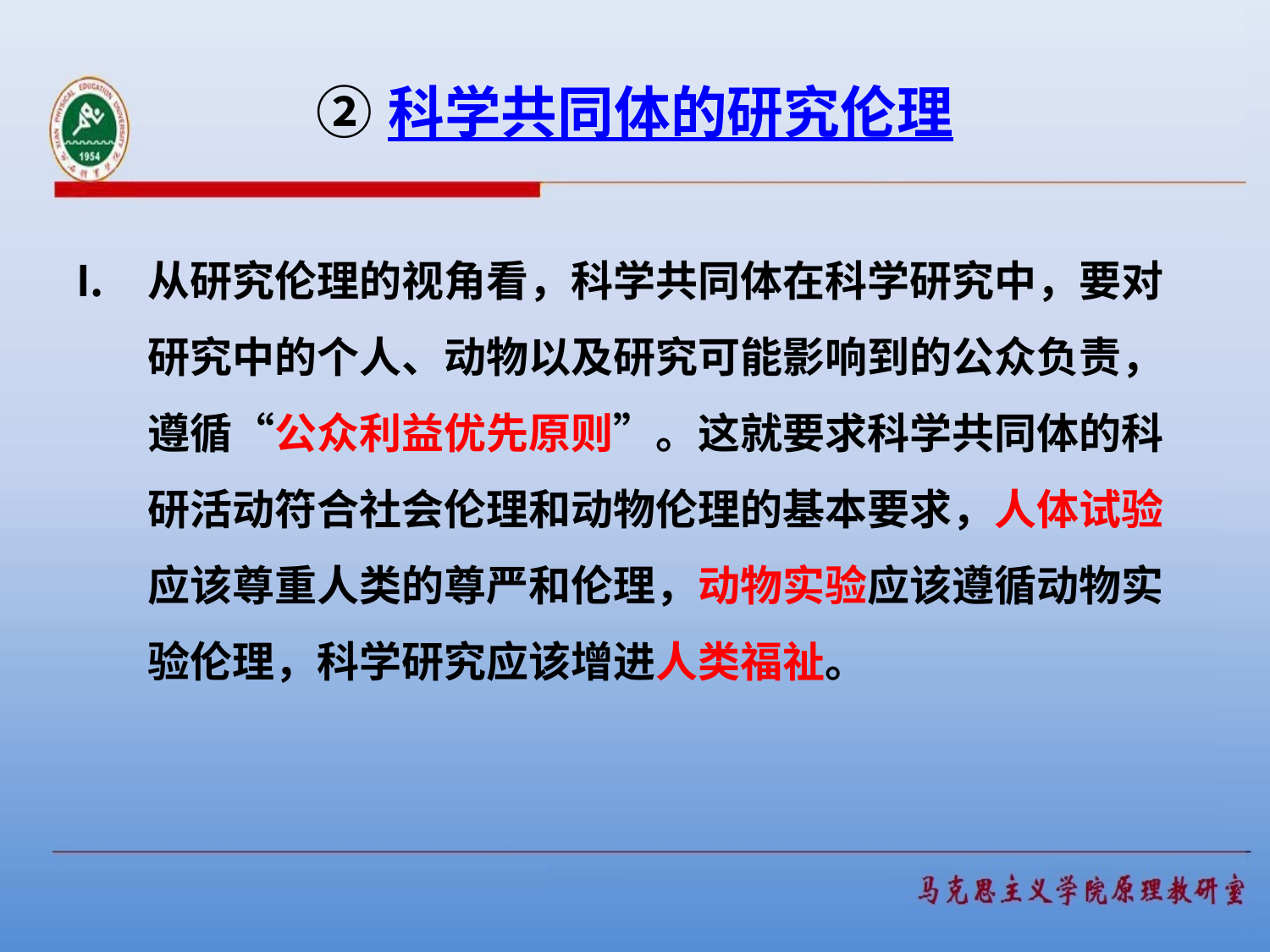

# 科学共同体的研究伦理
从研究伦理的视角看，科学共同体在科学研究中，要对研究中的个人、动物以及研究可能影响到的公众负责，遵循“公众利益优先原则”。这就要求科学共同体的科研活动符合社会伦理和动物伦理的基本要求，人体试验应该尊重人类的尊严和伦理，动物实验应该遵循动物实验伦理，科学研究应该增进人类福祉。